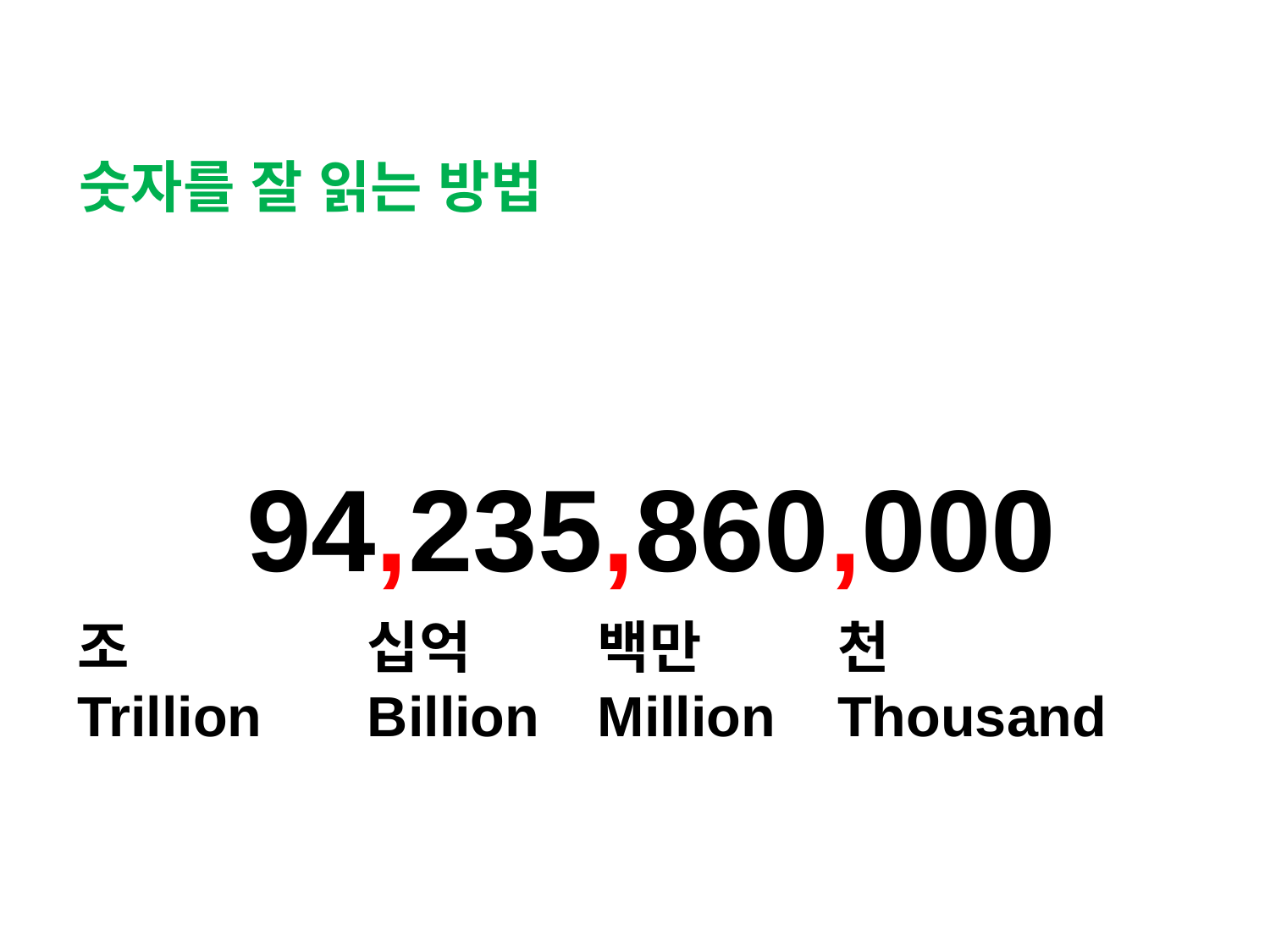

숫자를 잘 읽는 방법
 94,235,860,000
조
Trillion
십억
Billion
백만
Million
천
Thousand